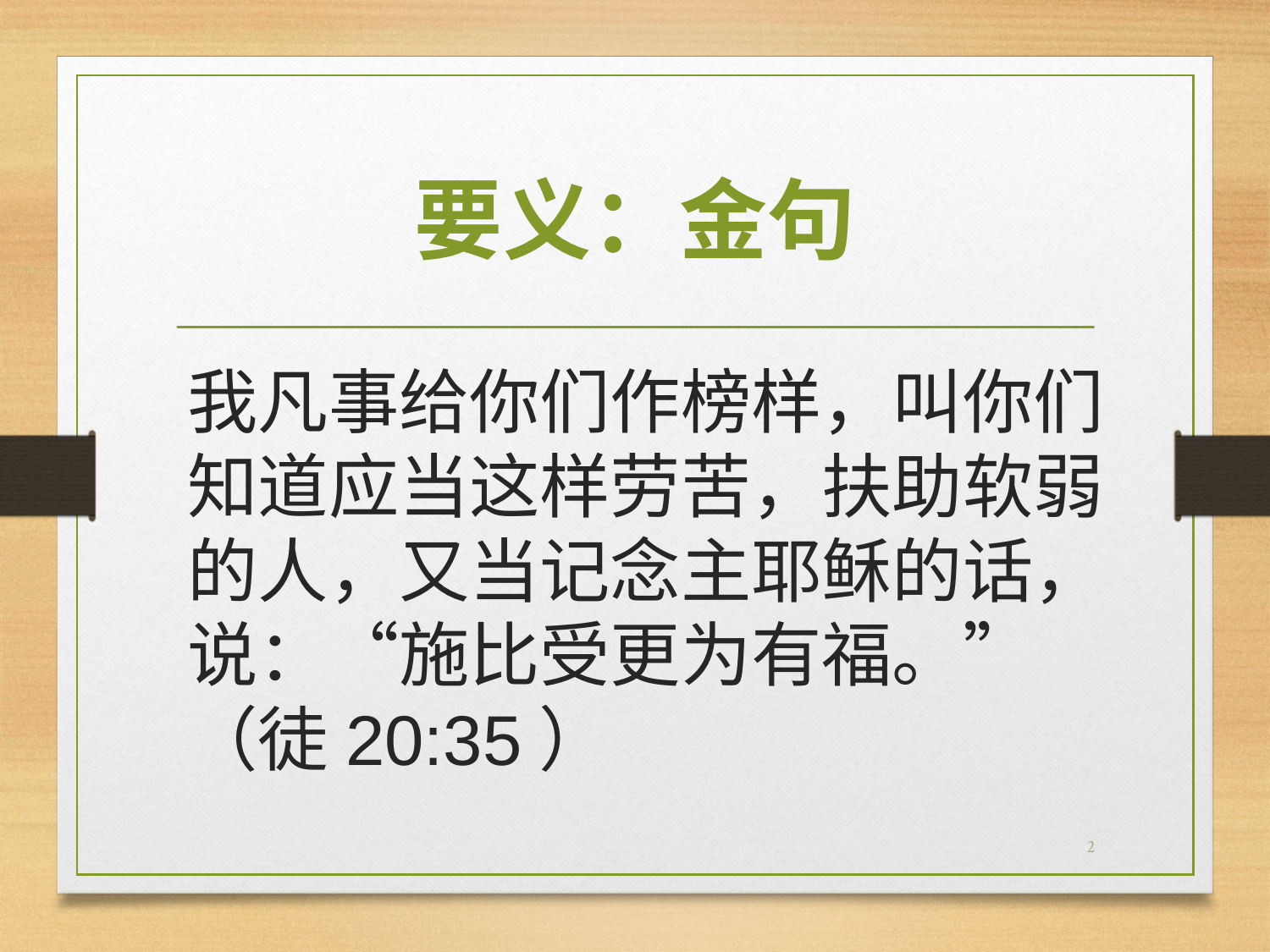

# 要义：金句
我凡事给你们作榜样，叫你们知道应当这样劳苦，扶助软弱的人，又当记念主耶稣的话，说：“施比受更为有福。”（徒20:35）
2